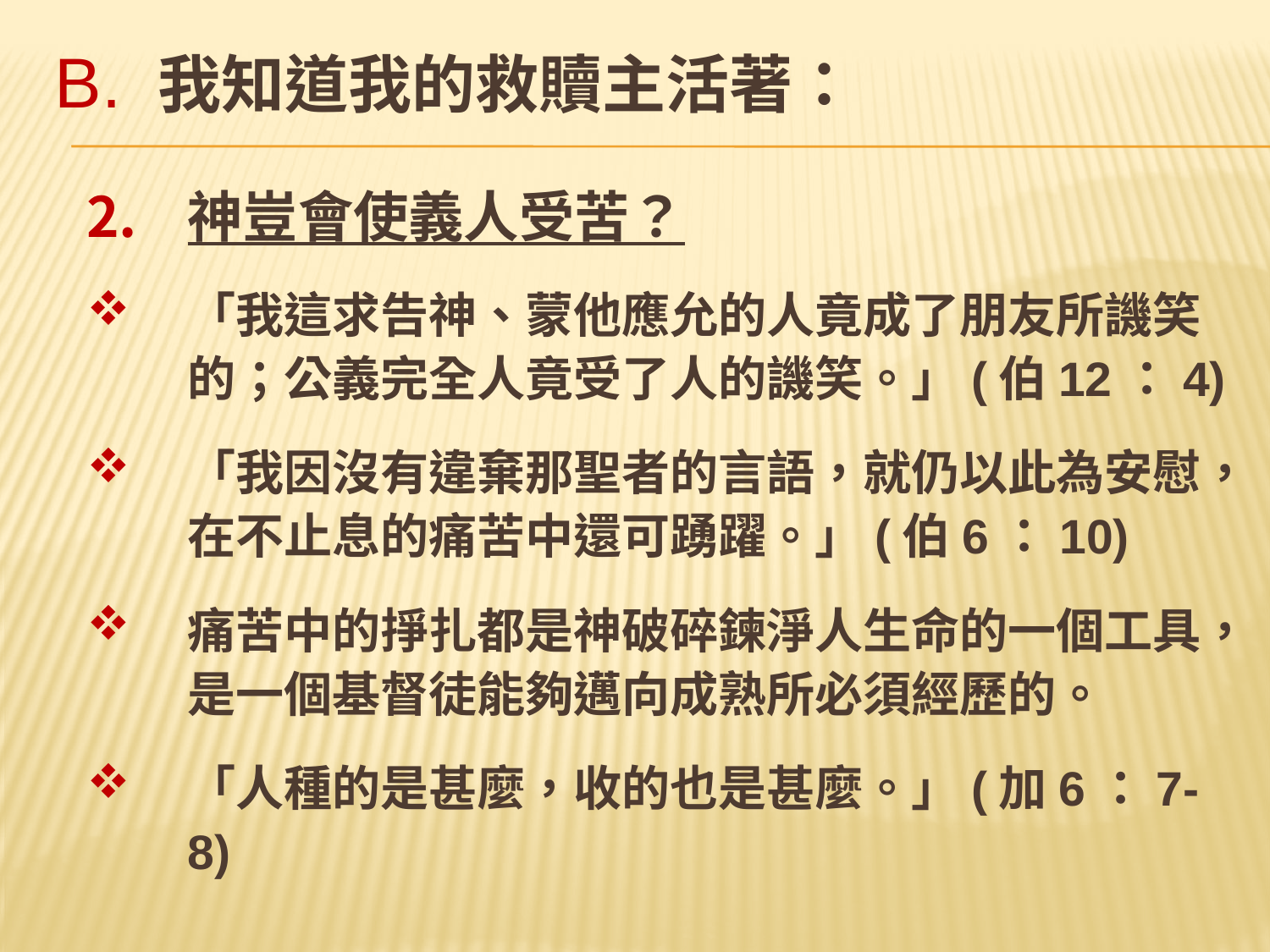

# B. 我知道我的救贖主活著：
神豈會使義人受苦？
「我這求告神、蒙他應允的人竟成了朋友所譏笑的；公義完全人竟受了人的譏笑。」(伯12：4)
「我因沒有違棄那聖者的言語，就仍以此為安慰，在不止息的痛苦中還可踴躍。」(伯6：10)
痛苦中的掙扎都是神破碎鍊淨人生命的一個工具，是一個基督徒能夠邁向成熟所必須經歷的。
「人種的是甚麼，收的也是甚麼。」(加6：7-8)